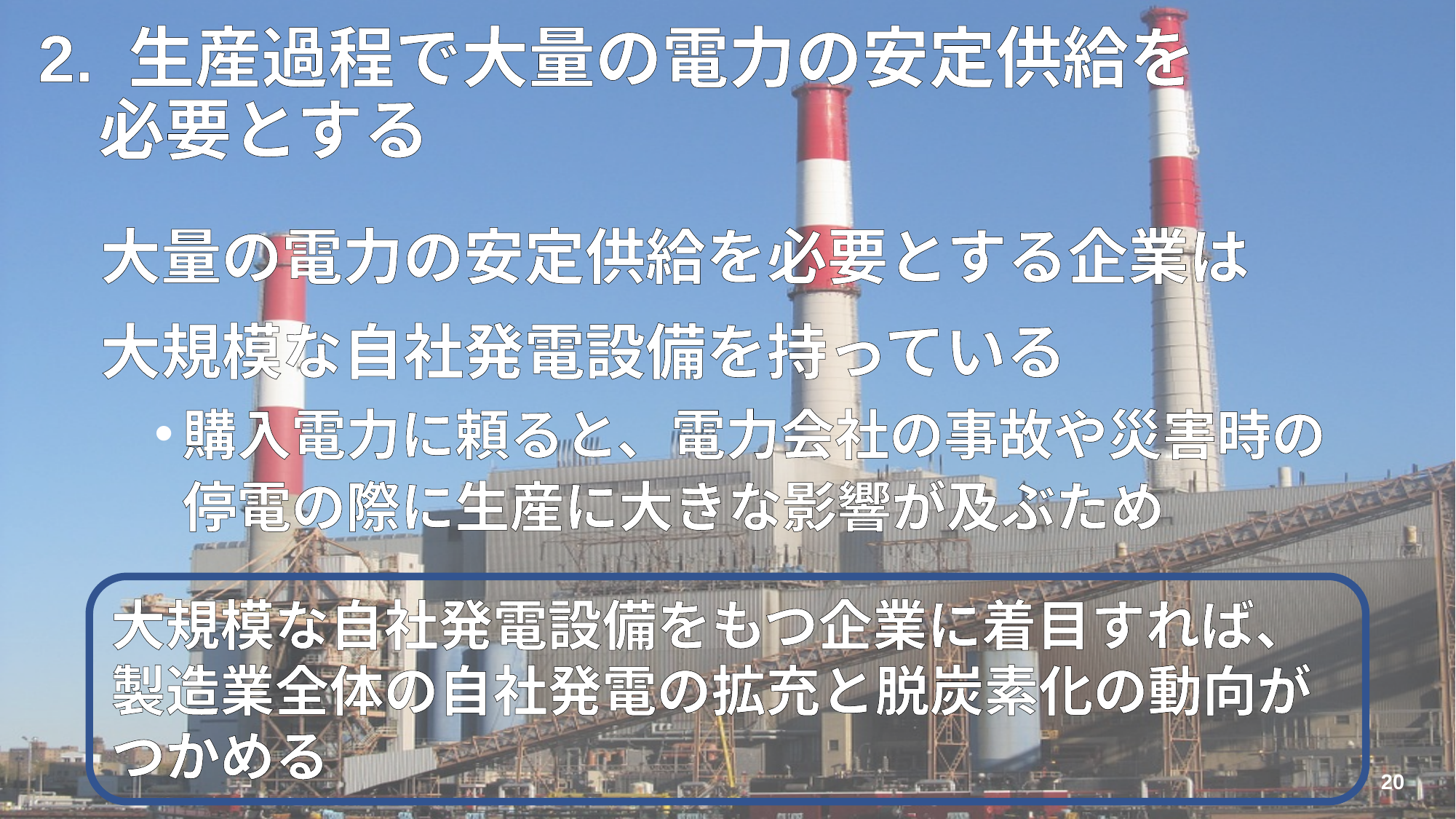

# 2. 生産過程で大量の電力の安定供給を     必要とする
大量の電力の安定供給を必要とする企業は
大規模な自社発電設備を持っている
購入電力に頼ると、電力会社の事故や災害時の
停電の際に生産に大きな影響が及ぶため

大規模な自社発電設備をもつ企業に着目すれば、
製造業全体の自社発電の拡充と脱炭素化の動向が
つかめる
20